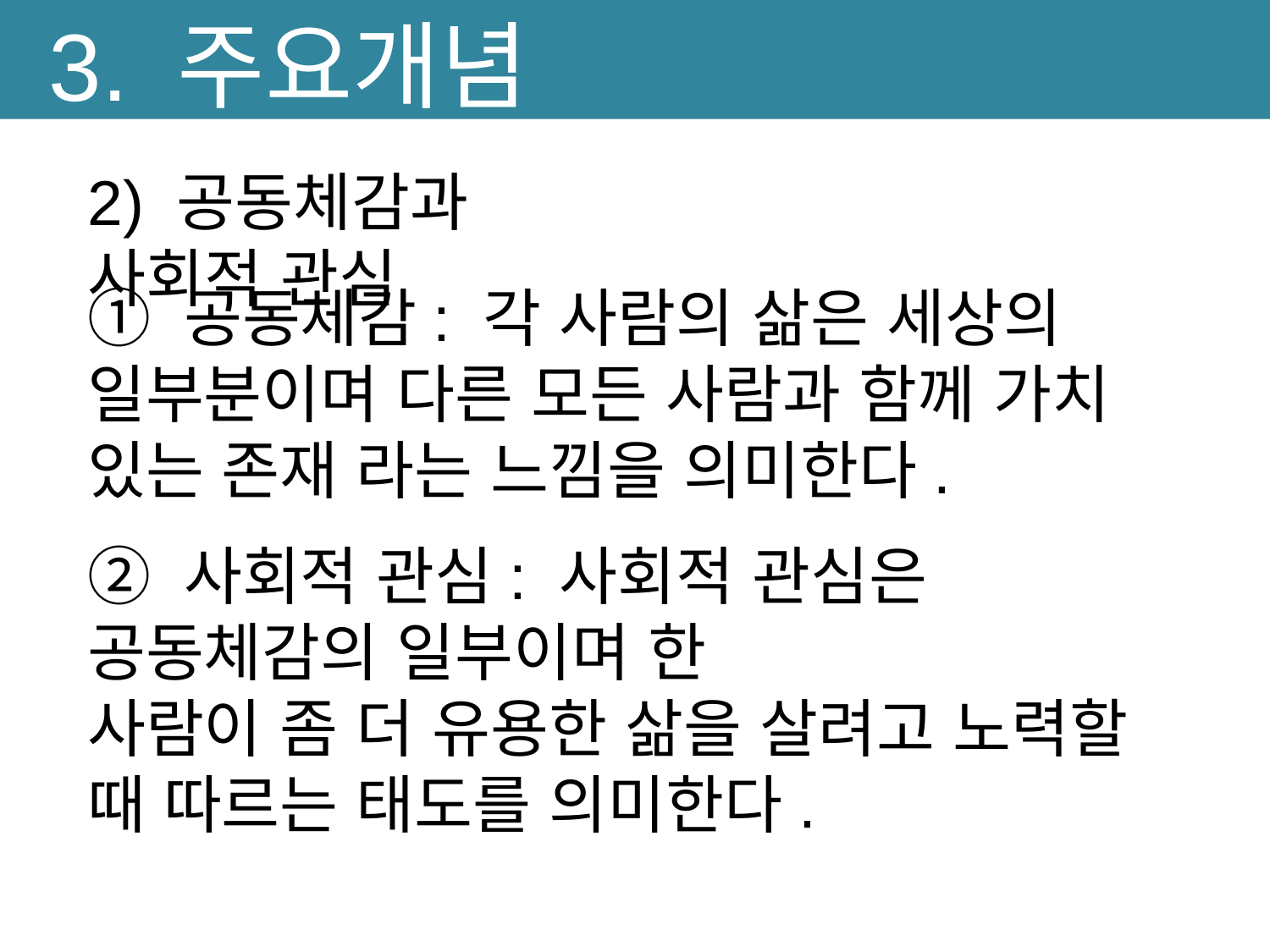

3. 주요개념
2) 공동체감과 사회적 관심
① 공동체감: 각 사람의 삶은 세상의 일부분이며 다른 모든 사람과 함께 가치 있는 존재 라는 느낌을 의미한다.

② 사회적 관심: 사회적 관심은 공동체감의 일부이며 한
사람이 좀 더 유용한 삶을 살려고 노력할 때 따르는 태도를 의미한다.